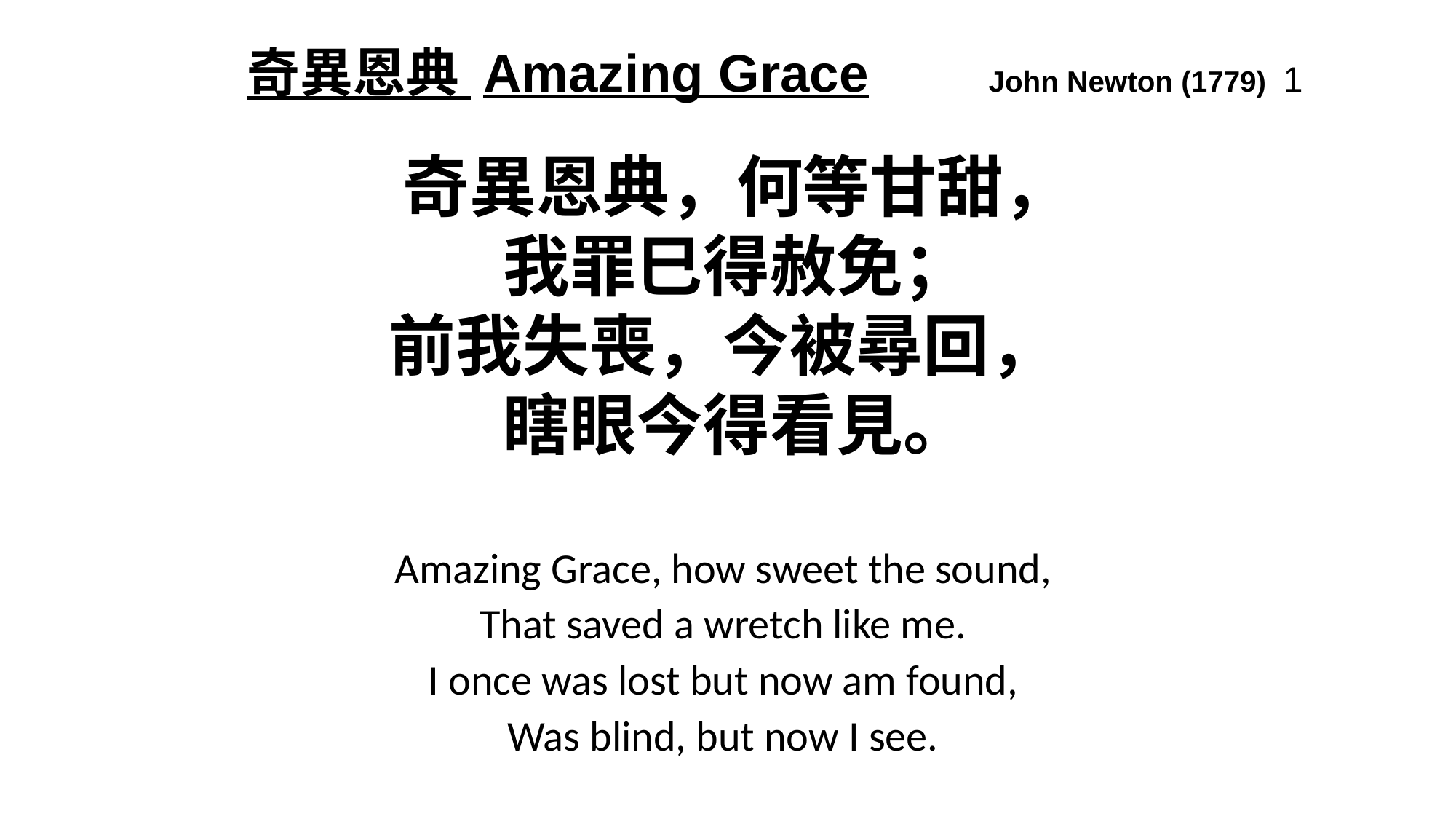

# 奇異恩典 Amazing Grace 		John Newton (1779) 1
	奇異恩典，何等甘甜，
	我罪巳得赦免；
前我失喪，今被尋回，
	瞎眼今得看見。

Amazing Grace, how sweet the sound,
That saved a wretch like me.
I once was lost but now am found,
Was blind, but now I see.